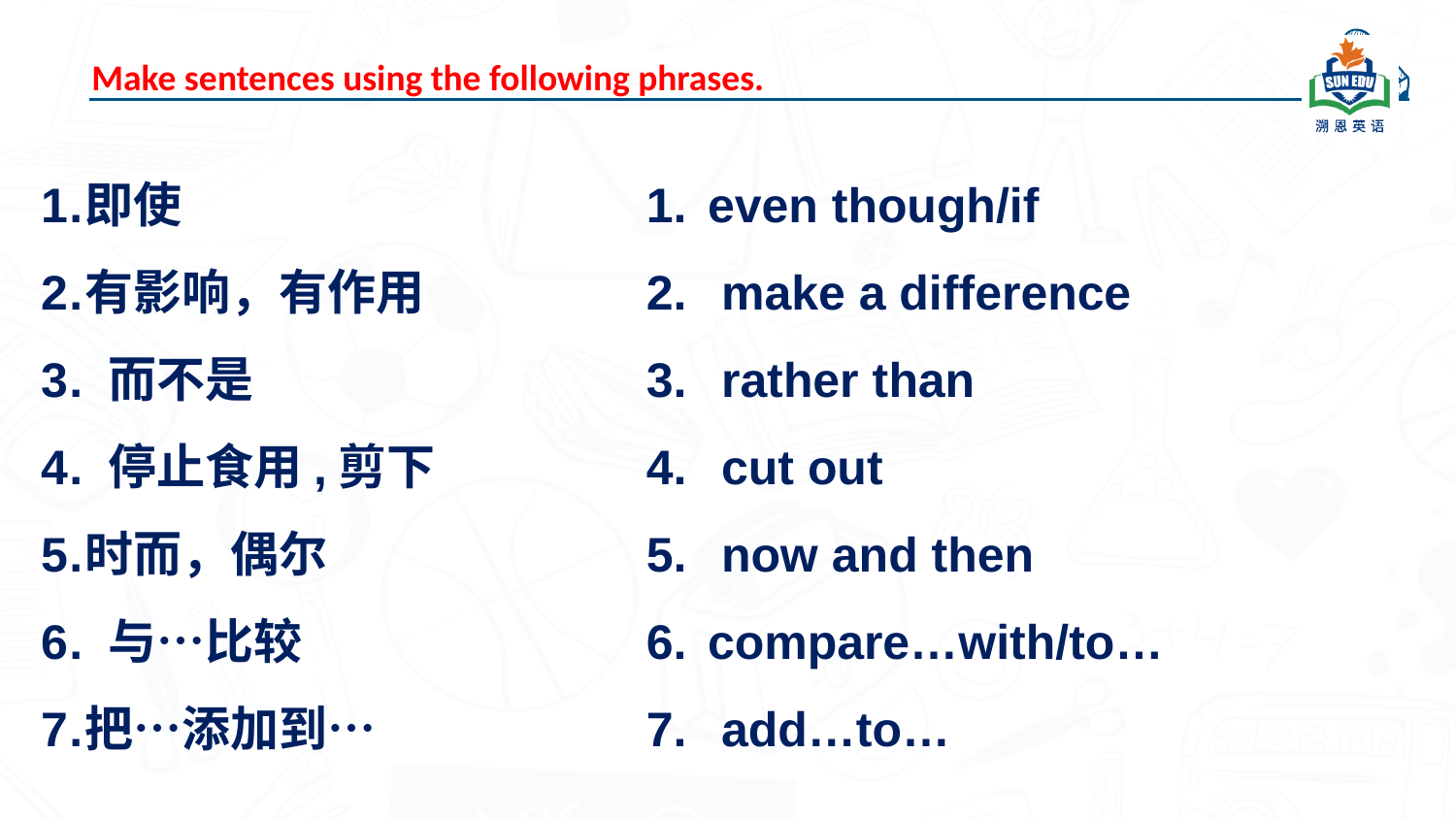

Make sentences using the following phrases.
even though/if
 make a difference
 rather than
 cut out
 now and then
compare…with/to…
 add…to…
即使
有影响，有作用
 而不是
 停止食用,剪下
时而，偶尔
 与…比较
把…添加到…